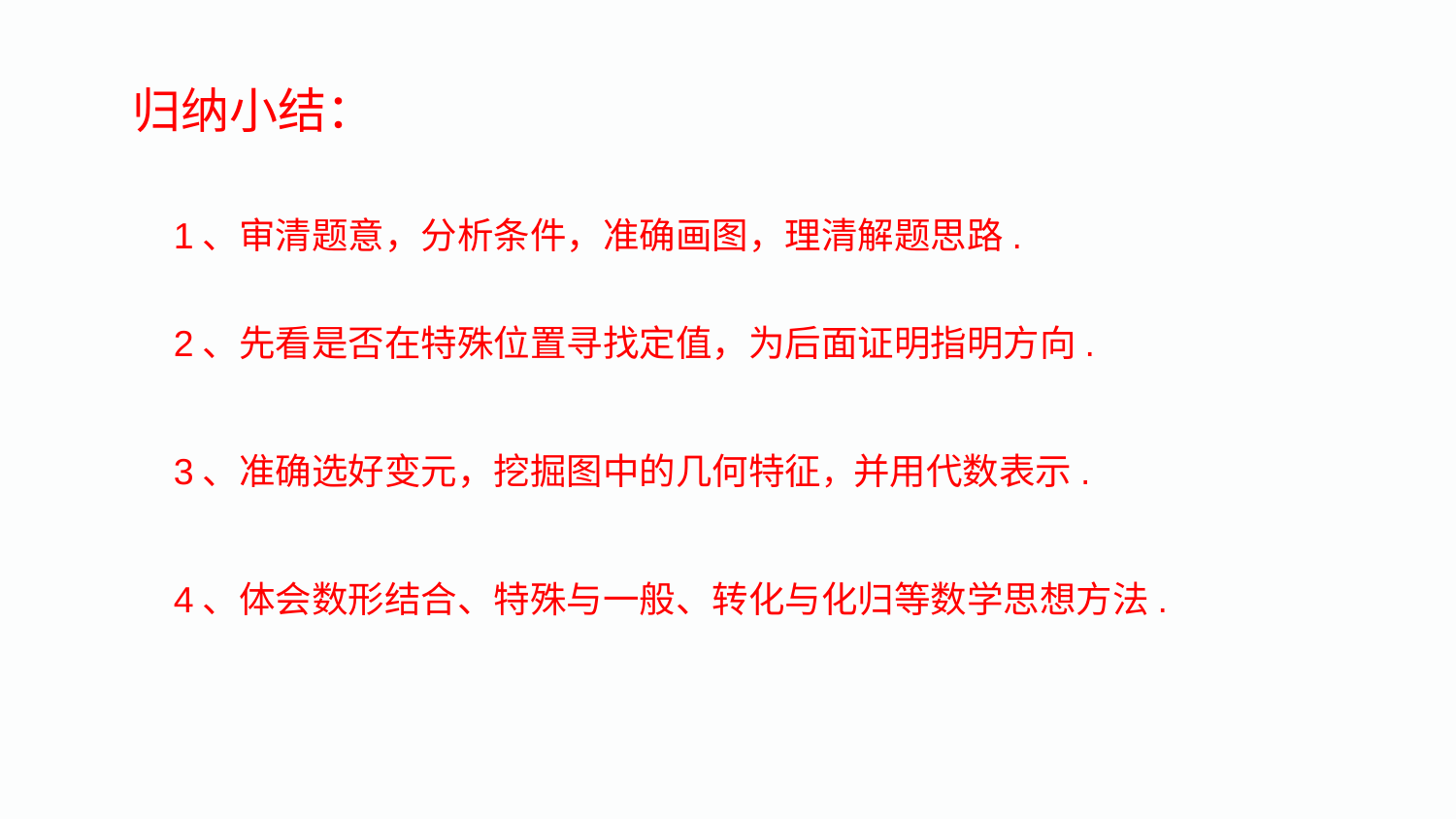

归纳小结：

1、审清题意，分析条件，准确画图，理清解题思路.
2、先看是否在特殊位置寻找定值，为后面证明指明方向.
3、准确选好变元，挖掘图中的几何特征，并用代数表示.
4、体会数形结合、特殊与一般、转化与化归等数学思想方法.